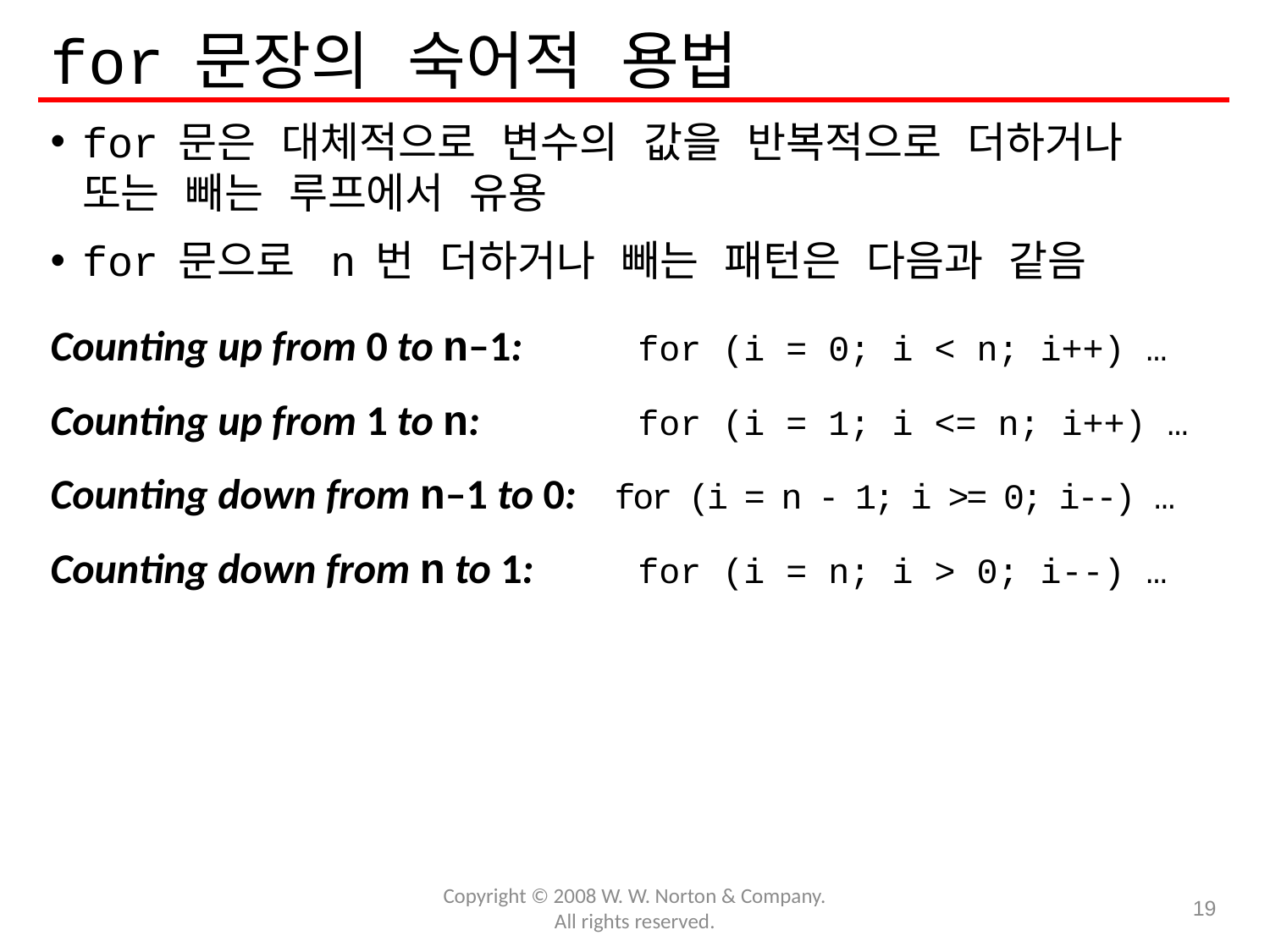

# for 문장의 숙어적 용법
for 문은 대체적으로 변수의 값을 반복적으로 더하거나 또는 빼는 루프에서 유용
for 문으로 n 번 더하거나 빼는 패턴은 다음과 같음
Counting up from 0 to n–1:	     for (i = 0; i < n; i++) …
Counting up from 1 to n:	     for (i = 1; i <= n; i++) …
Counting down from n–1 to 0:    for (i = n - 1; i >= 0; i--) …
Counting down from n to 1:	     for (i = n; i > 0; i--) …

Copyright © 2008 W. W. Norton & Company.
All rights reserved.
19